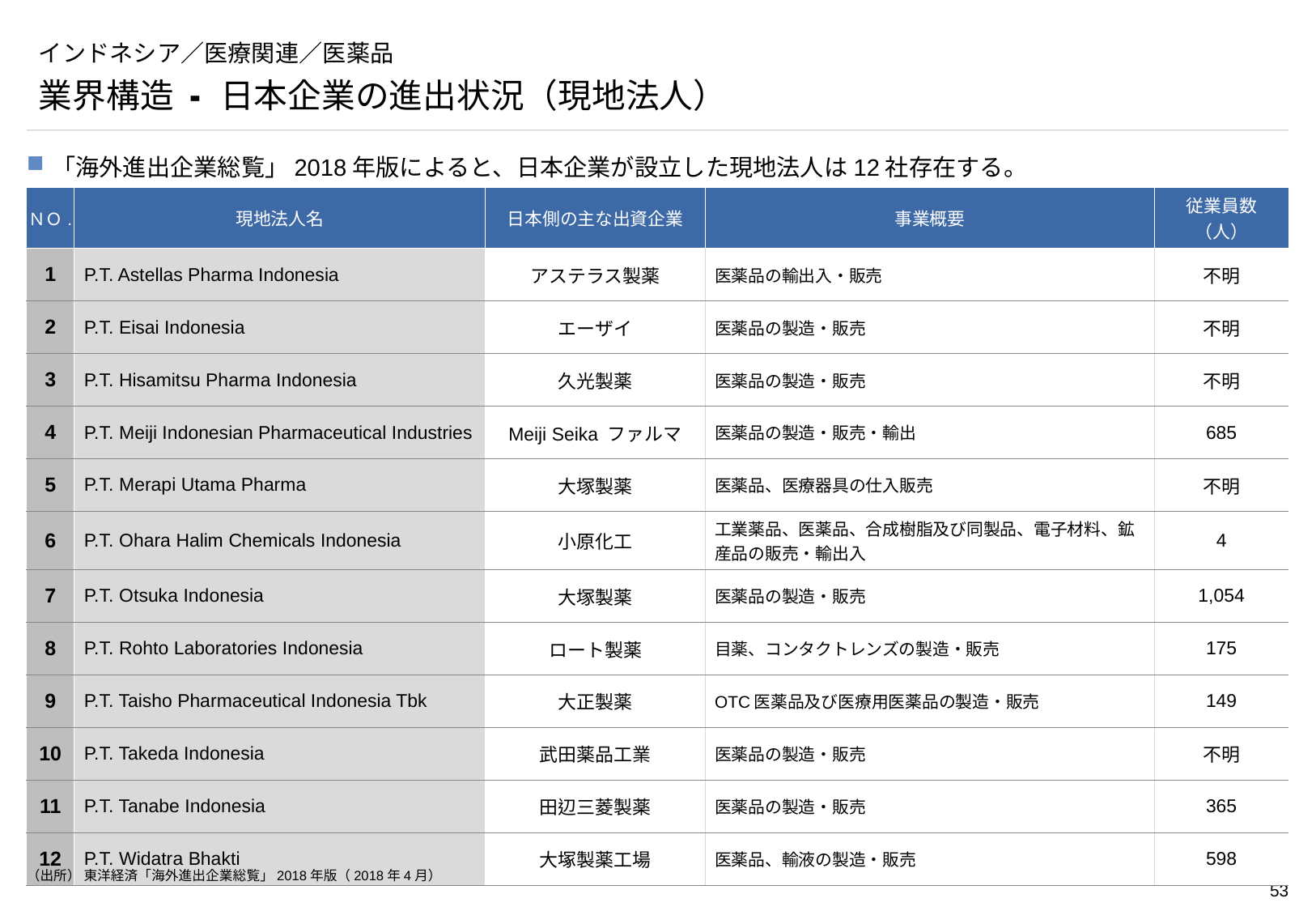

# インドネシア／医療関連／医薬品
業界構造 - 日本企業の進出状況（現地法人）
「海外進出企業総覧」2018年版によると、日本企業が設立した現地法人は12社存在する。
| ＮＯ. | 現地法人名 | 日本側の主な出資企業 | 事業概要 | 従業員数（人） |
| --- | --- | --- | --- | --- |
| 1 | P.T. Astellas Pharma Indonesia | アステラス製薬 | 医薬品の輸出入・販売 | 不明 |
| 2 | P.T. Eisai Indonesia | エーザイ | 医薬品の製造・販売 | 不明 |
| 3 | P.T. Hisamitsu Pharma Indonesia | 久光製薬 | 医薬品の製造・販売 | 不明 |
| 4 | P.T. Meiji Indonesian Pharmaceutical Industries | Meiji Seika ファルマ | 医薬品の製造・販売・輸出 | 685 |
| 5 | P.T. Merapi Utama Pharma | 大塚製薬 | 医薬品、医療器具の仕入販売 | 不明 |
| 6 | P.T. Ohara Halim Chemicals Indonesia | 小原化工 | 工業薬品、医薬品、合成樹脂及び同製品、電子材料、鉱産品の販売・輸出入 | 4 |
| 7 | P.T. Otsuka Indonesia | 大塚製薬 | 医薬品の製造・販売 | 1,054 |
| 8 | P.T. Rohto Laboratories Indonesia | ロート製薬 | 目薬、コンタクトレンズの製造・販売 | 175 |
| 9 | P.T. Taisho Pharmaceutical Indonesia Tbk | 大正製薬 | OTC医薬品及び医療用医薬品の製造・販売 | 149 |
| 10 | P.T. Takeda Indonesia | 武田薬品工業 | 医薬品の製造・販売 | 不明 |
| 11 | P.T. Tanabe Indonesia | 田辺三菱製薬 | 医薬品の製造・販売 | 365 |
| 12 | P.T. Widatra Bhakti | 大塚製薬工場 | 医薬品、輸液の製造・販売 | 598 |
（出所） 東洋経済「海外進出企業総覧」2018年版（2018年4月）